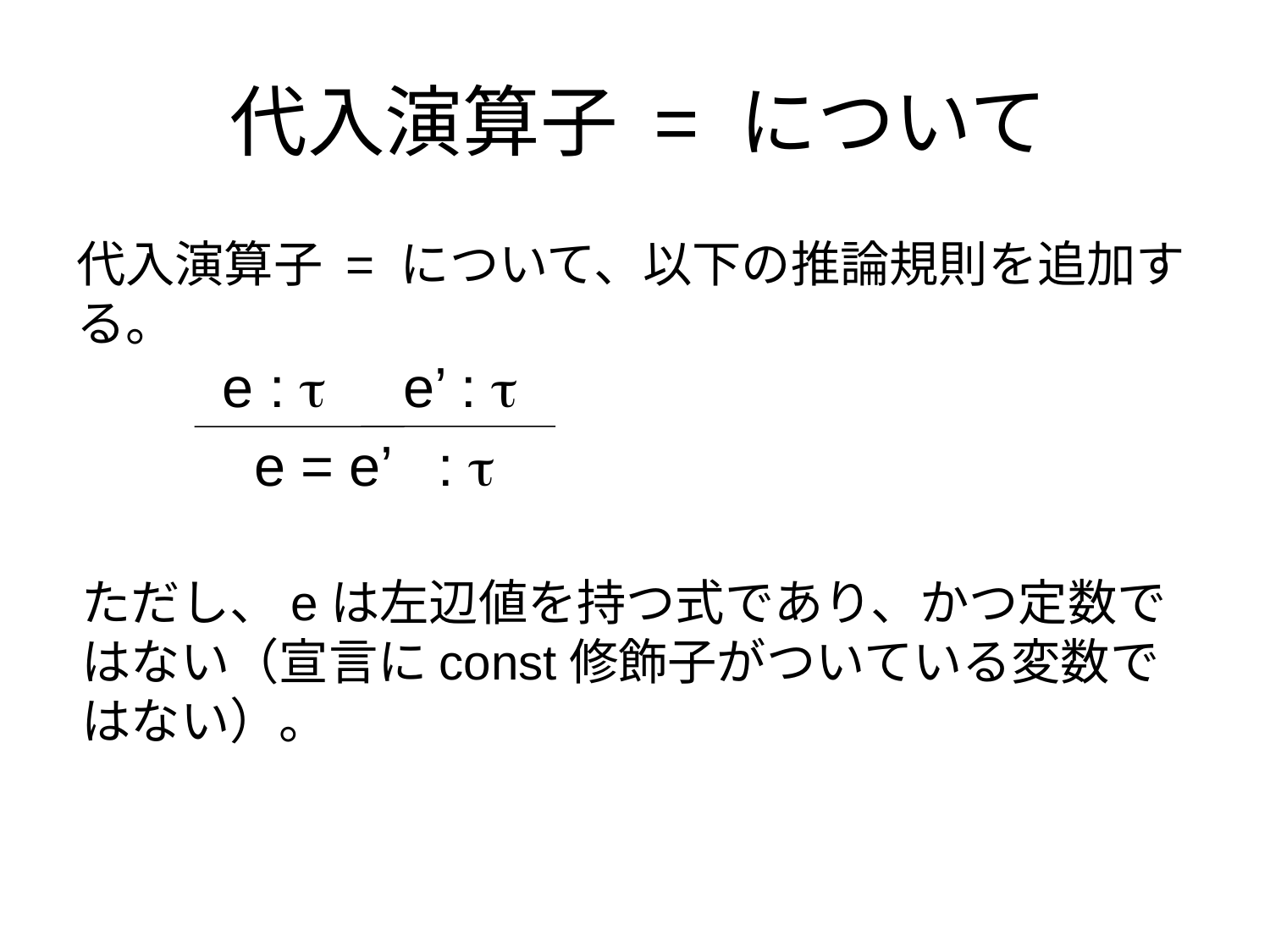

# 代入演算子 = について
代入演算子 = について、以下の推論規則を追加する。
 e : τ     e’ : τ
   e = e’   : τ
ただし、eは左辺値を持つ式であり、かつ定数ではない（宣言にconst修飾子がついている変数ではない）。